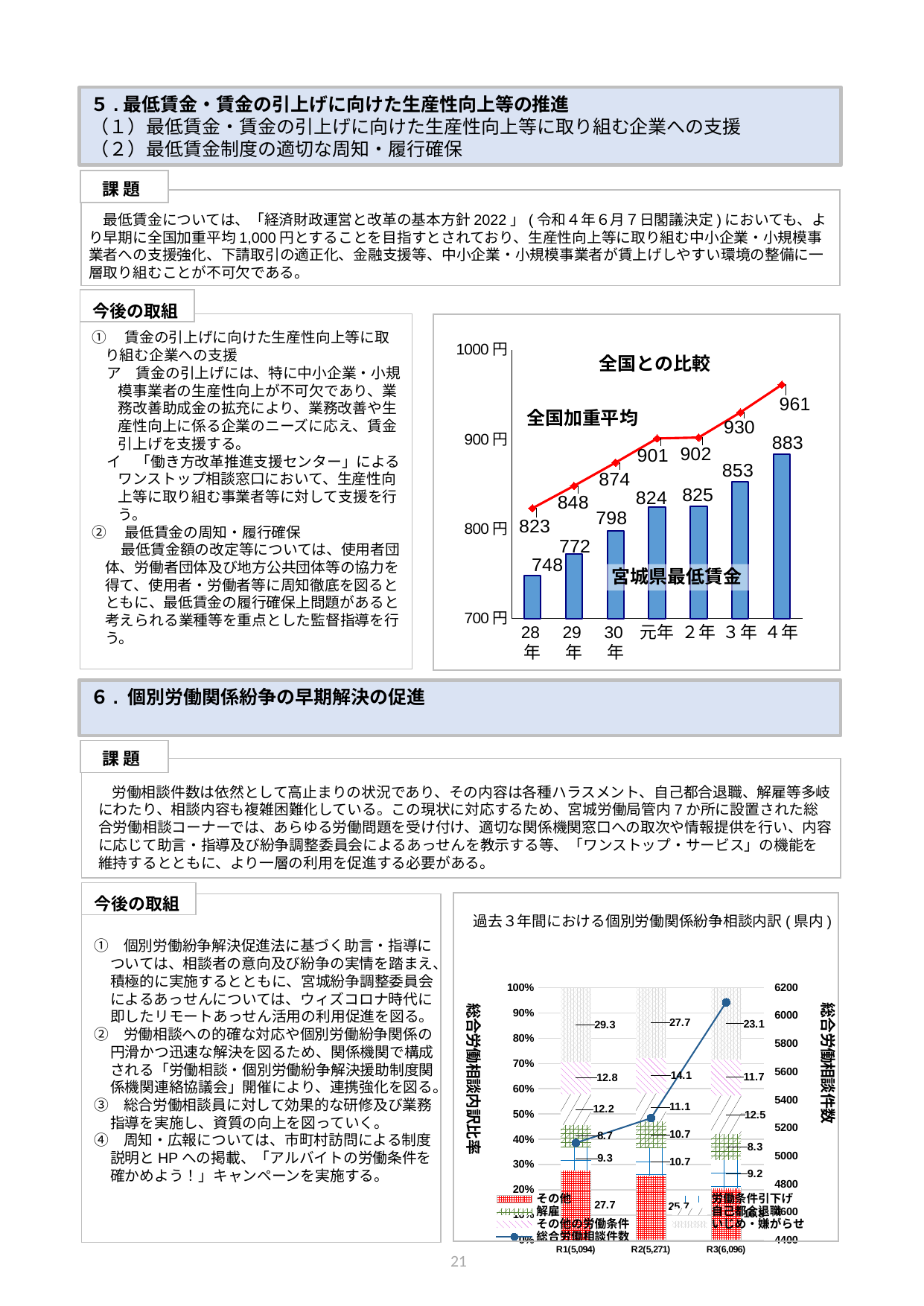

５.最低賃金・賃金の引上げに向けた生産性向上等の推進
（１）最低賃金・賃金の引上げに向けた生産性向上等に取り組む企業への支援
（２）最低賃金制度の適切な周知・履行確保

課 題

　最低賃金については、「経済財政運営と改革の基本方針2022」(令和４年６月７日閣議決定)においても、より早期に全国加重平均1,000円とすることを目指すとされており、生産性向上等に取り組む中小企業・小規模事業者への支援強化、下請取引の適正化、金融支援等、中小企業・小規模事業者が賃上げしやすい環境の整備に一層取り組むことが不可欠である。

あ
今後の取組

### Chart

| Category | 宮城県最低賃金 | 全国加重平均 |
|---|---|---|
| 28年 | 748.0 | 823.0 |
| 29年 | 772.0 | 848.0 |
| 30年 | 798.0 | 874.0 |
| 元年 | 824.0 | 901.0 |
| ２年 | 825.0 | 902.0 |
| ３年 | 853.0 | 930.0 |
| ４年 | 883.0 | 961.0 |
①　賃金の引上げに向けた生産性向上等に取り組む企業への支援
　ア　賃金の引上げには、特に中小企業・小規模事業者の生産性向上が不可欠であり、業務改善助成金の拡充により、業務改善や生産性向上に係る企業のニーズに応え、賃金引上げを支援する。
　イ　「働き方改革推進支援センター」によるワンストップ相談窓口において、生産性向上等に取り組む事業者等に対して支援を行う。
②　最低賃金の周知・履行確保
　　最低賃金額の改定等については、使用者団体、労働者団体及び地方公共団体等の協力を得て、使用者・労働者等に周知徹底を図るとともに、最低賃金の履行確保上問題があると考えられる業種等を重点とした監督指導を行う。

６. 個別労働関係紛争の早期解決の促進

課 題

   労働相談件数は依然として高止まりの状況であり、その内容は各種ハラスメント、自己都合退職、解雇等多岐にわたり、相談内容も複雑困難化している。この現状に対応するため、宮城労働局管内7か所に設置された総合労働相談コーナーでは、あらゆる労働問題を受け付け、適切な関係機関窓口への取次や情報提供を行い、内容に応じて助言・指導及び紛争調整委員会によるあっせんを教示する等、「ワンストップ・サービス」の機能を維持するとともに、より一層の利用を促進する必要がある。

あ
今後の取組

過去３年間における個別労働関係紛争相談内訳(県内)
　①　個別労働紛争解決促進法に基づく助言・指導については、相談者の意向及び紛争の実情を踏まえ、積極的に実施するとともに、宮城紛争調整委員会によるあっせんについては、ウィズコロナ時代に即したリモートあっせん活用の利用促進を図る。
　➁　労働相談への的確な対応や個別労働紛争関係の円滑かつ迅速な解決を図るため、関係機関で構成される「労働相談・個別労働紛争解決援助制度関係機関連絡協議会」開催により、連携強化を図る。
　③　総合労働相談員に対して効果的な研修及び業務指導を実施し、資質の向上を図っていく。
　④　周知・広報については、市町村訪問による制度説明とHPへの掲載、「アルバイトの労働条件を確かめよう！」キャンペーンを実施する。

### Chart

| Category | その他 | 労働条件引下げ | 解雇 | 自己都合退職 | その他の労働条件 | いじめ・嫌がらせ | 総合労働相談件数 |
|---|---|---|---|---|---|---|---|
| R1(5,094) | 27.7 | 9.3 | 8.7 | 12.2 | 12.8 | 29.3 | 5094.0 |
| R2(5,271) | 25.7 | 10.7 | 10.7 | 11.1 | 14.1 | 27.7 | 5271.0 |
| R3(6,096) | 16.8 | 9.2 | 8.3 | 12.5 | 11.7 | 23.1 | 6096.0 |
21